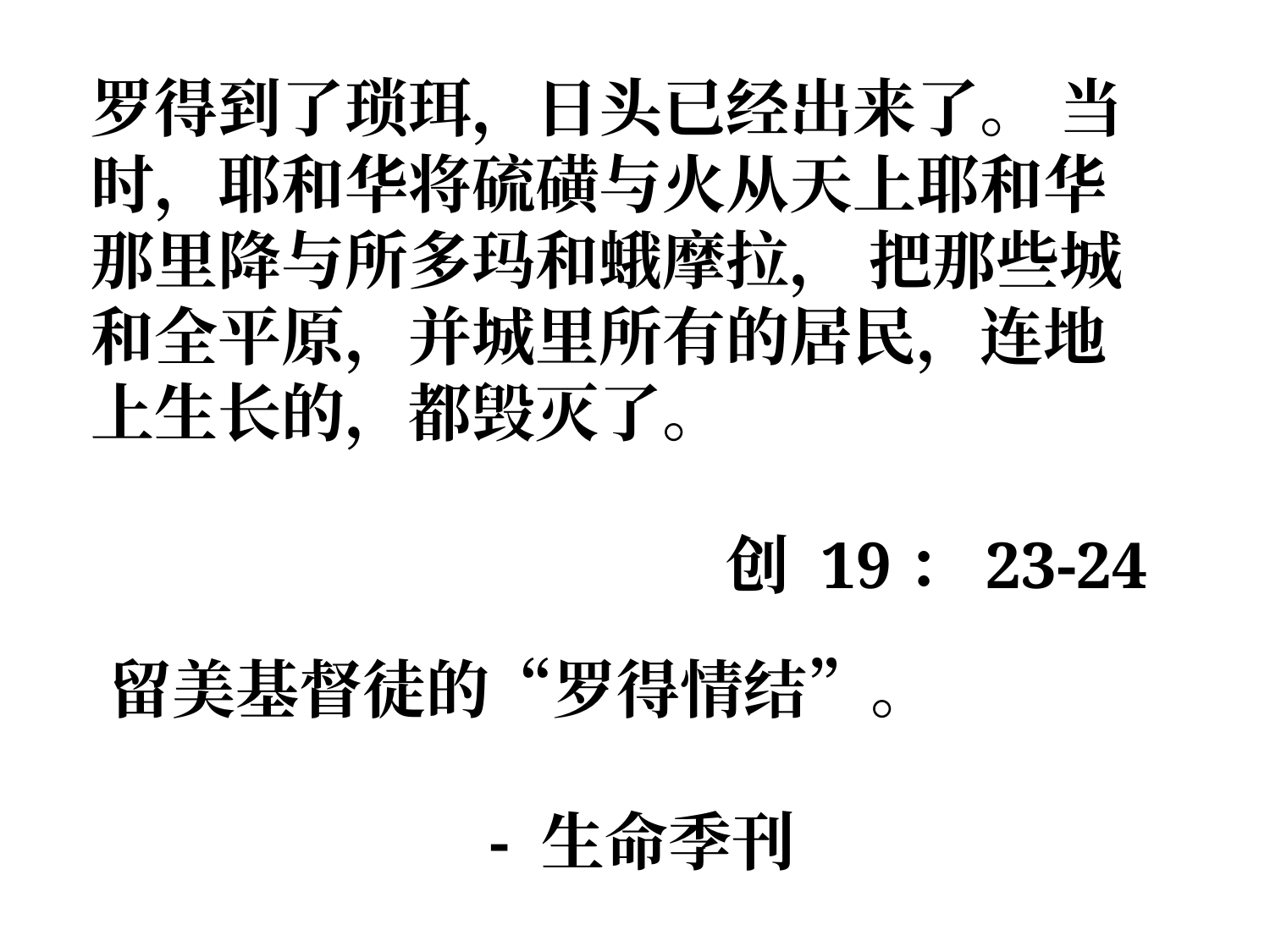

罗得到了琐珥，日头已经出来了。 当时，耶和华将硫磺与火从天上耶和华那里降与所多玛和蛾摩拉， 把那些城和全平原，并城里所有的居民，连地上生长的，都毁灭了。																创 19：23-24
留美基督徒的“罗得情结”。											- 生命季刊